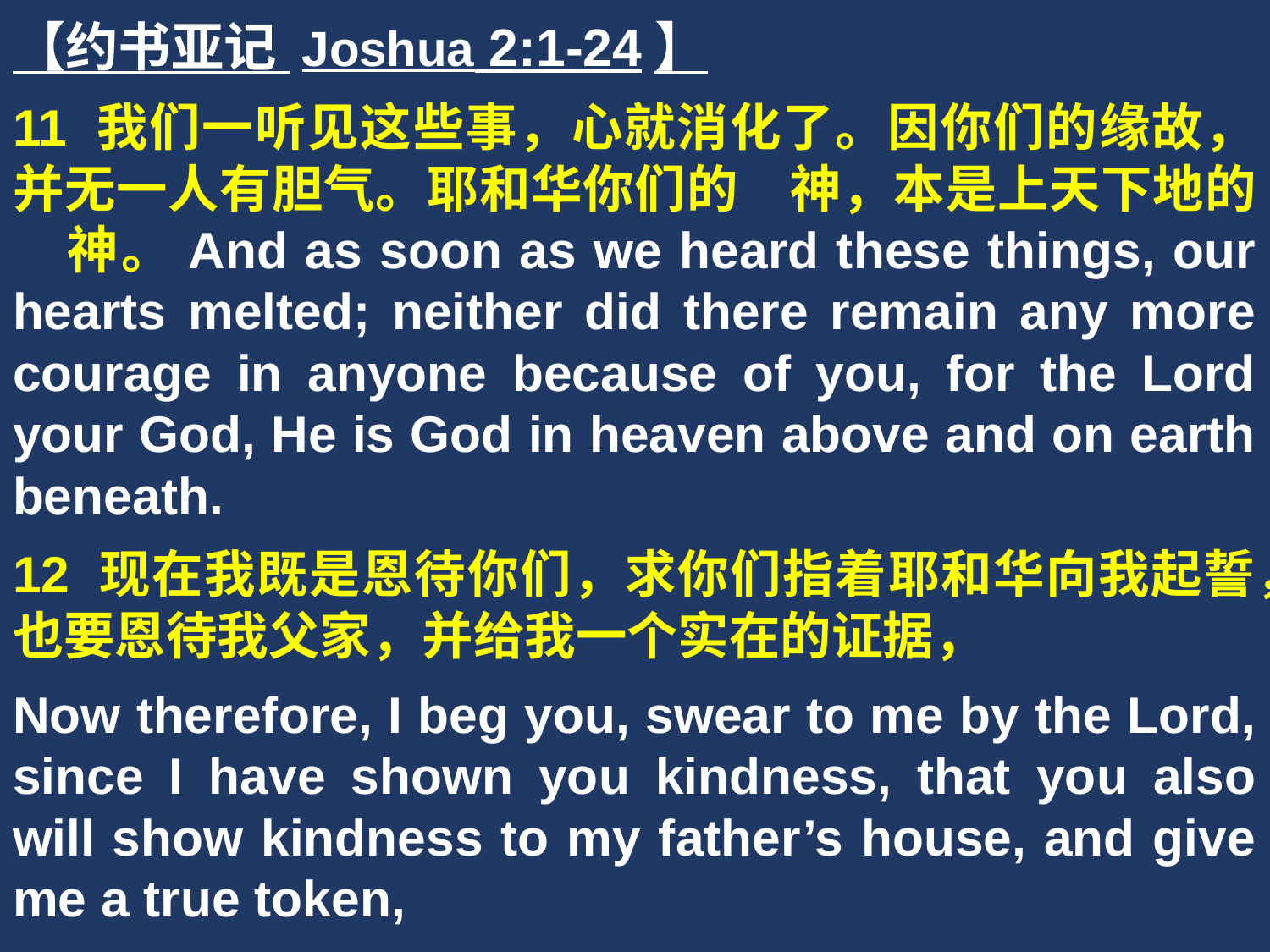

【约书亚记 Joshua 2:1-24】
11 我们一听见这些事，心就消化了。因你们的缘故，并无一人有胆气。耶和华你们的　神，本是上天下地的　神。And as soon as we heard these things, our hearts melted; neither did there remain any more courage in anyone because of you, for the Lord your God, He is God in heaven above and on earth beneath.
12 现在我既是恩待你们，求你们指着耶和华向我起誓，也要恩待我父家，并给我一个实在的证据，
Now therefore, I beg you, swear to me by the Lord, since I have shown you kindness, that you also will show kindness to my father’s house, and give me a true token,